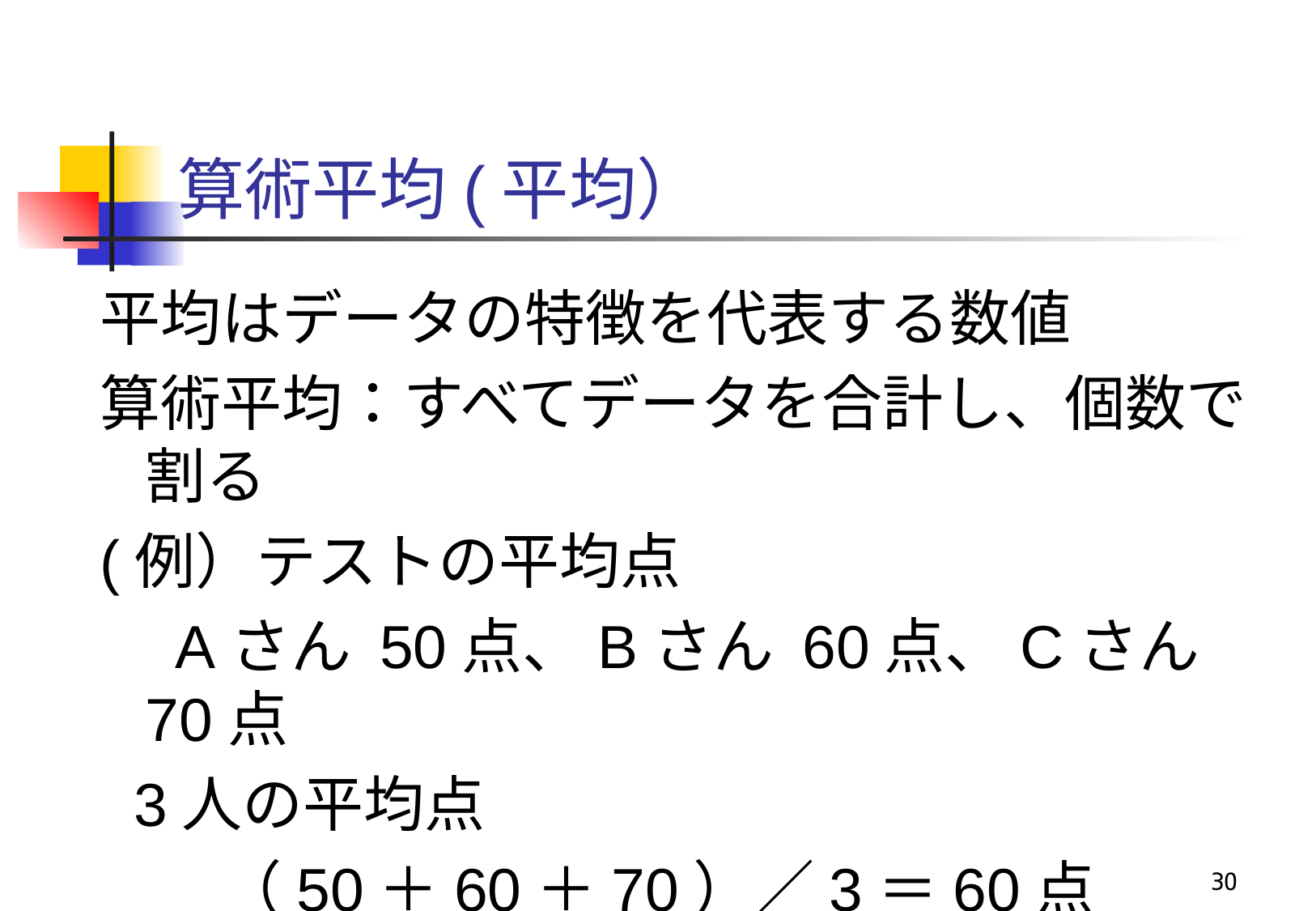

# 算術平均(平均）
平均はデータの特徴を代表する数値
算術平均：すべてデータを合計し、個数で割る
(例）テストの平均点
　Aさん 50点、Bさん 60点、Cさん 70点
  3人の平均点
　　（50＋60＋70）／3＝60点

30